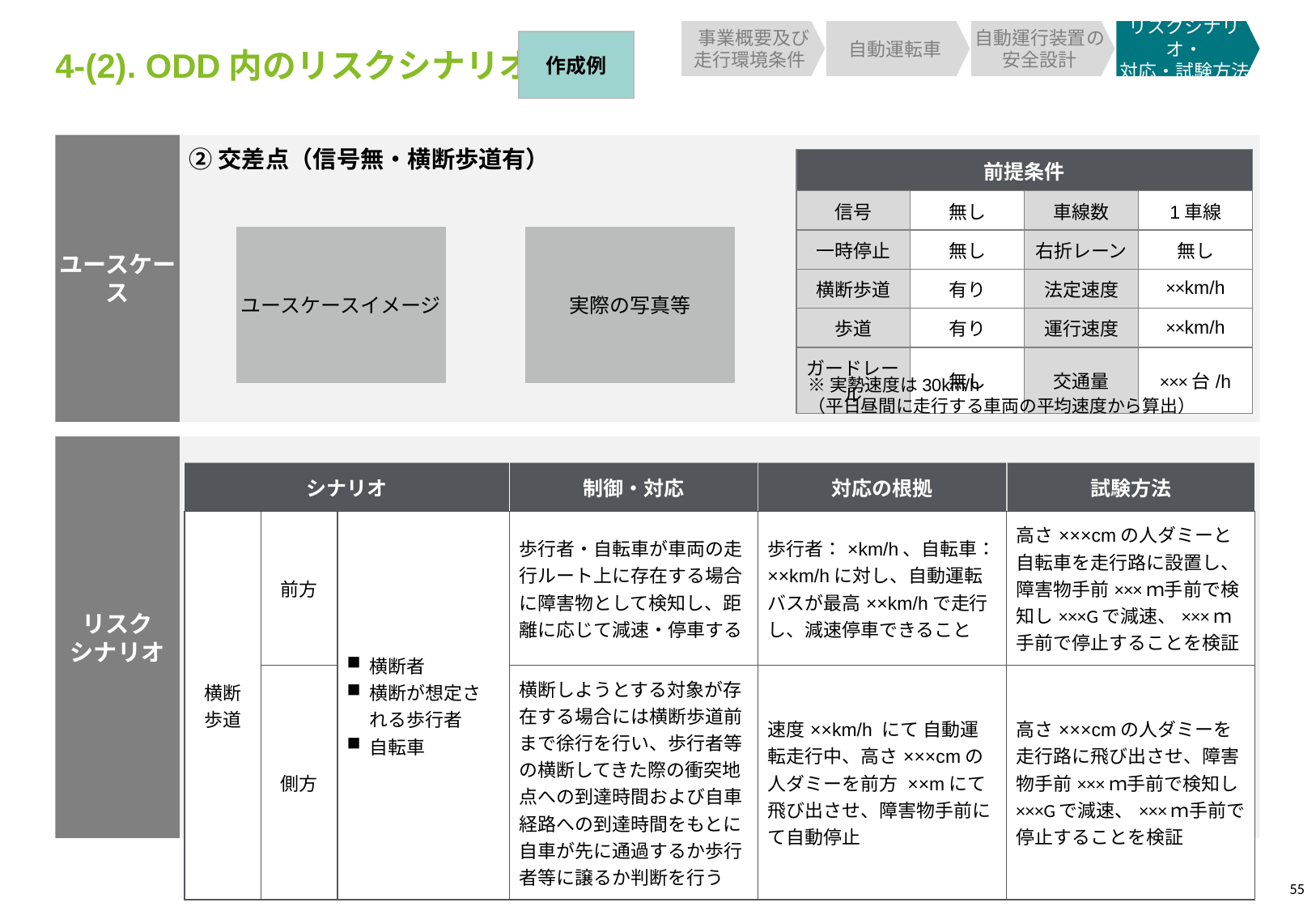

事業概要及び
走行環境条件
自動運転車
自動運行装置の安全設計
リスクシナリオ・
対応・試験方法
作成例
4-(2). ODD内のリスクシナリオ
②交差点（信号無・横断歩道有）
ユースケース
| 前提条件 | 前提条件 |  |  |
| --- | --- | --- | --- |
| 信号 | 無し | 車線数 | 1車線 |
| 一時停止 | 無し | 右折レーン | 無し |
| 横断歩道 | 有り | 法定速度 | ××km/h |
| 歩道 | 有り | 運行速度 | ××km/h |
| ガードレール | 無し | 交通量 | ×××台/h |
ユースケースイメージ
実際の写真等
※実勢速度は30km/h
（平日昼間に走行する車両の平均速度から算出）
リスク
シナリオ

| シナリオ |  |  | 制御・対応 | 対応の根拠 | 試験方法 |
| --- | --- | --- | --- | --- | --- |
| 横断 歩道 | 前方 | 横断者 横断が想定される歩行者 自転車 | 歩行者・自転車が車両の走行ルート上に存在する場合に障害物として検知し、距離に応じて減速・停車する | 歩行者：×km/h、自転車：××km/hに対し、自動運転バスが最高××km/hで走行し、減速停車できること | 高さ×××cmの人ダミーと自転車を走行路に設置し、障害物手前×××ｍ手前で検知し×××Gで減速、×××ｍ手前で停止することを検証 |
| 横断歩道 | 側方 |  | 横断しようとする対象が存在する場合には横断歩道前まで徐行を行い、歩行者等の横断してきた際の衝突地点への到達時間および自車経路への到達時間をもとに自車が先に通過するか歩行者等に譲るか判断を行う | 速度××km/h にて 自動運転走行中、高さ×××cmの人ダミーを前方 ××mにて飛び出させ、障害物手前にて自動停止 | 高さ×××cmの人ダミーを走行路に飛び出させ、障害物手前×××ｍ手前で検知し×××Gで減速、×××ｍ手前で停止することを検証 |
55